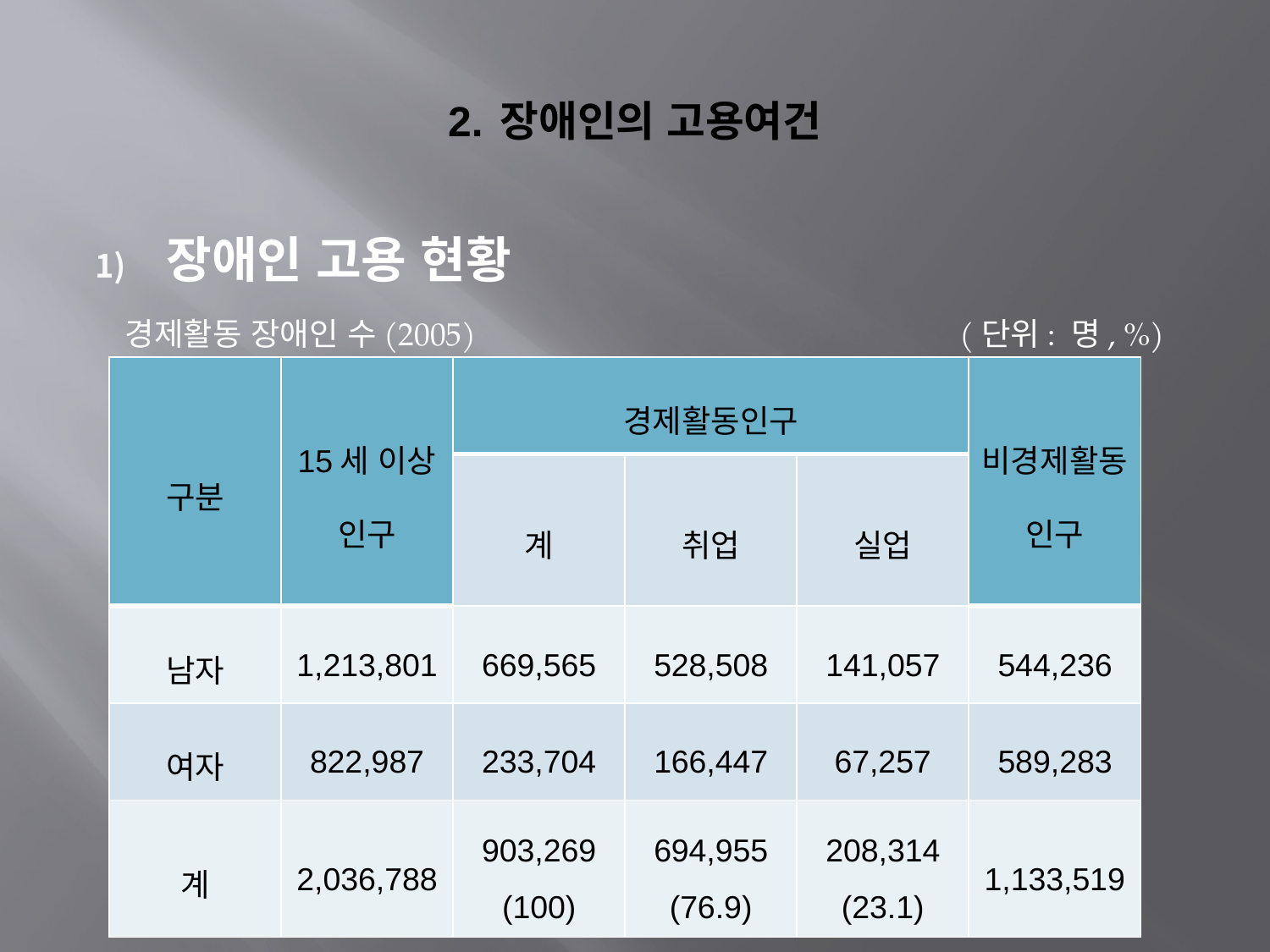

# 2. 장애인의 고용여건
장애인 고용 현황

경제활동 장애인 수(2005)
   (단위: 명, %)

| 구분 | 15세 이상 인구 | 경제활동인구 |  |  | 비경제활동인구 |
| --- | --- | --- | --- | --- | --- |
|  |  | 계 | 취업 | 실업 |  |
| 남자 | 1,213,801 | 669,565 | 528,508 | 141,057 | 544,236 |
| 여자 | 822,987 | 233,704 | 166,447 | 67,257 | 589,283 |
| 계 | 2,036,788 | 903,269 (100) | 694,955 (76.9) | 208,314 (23.1) | 1,133,519 |